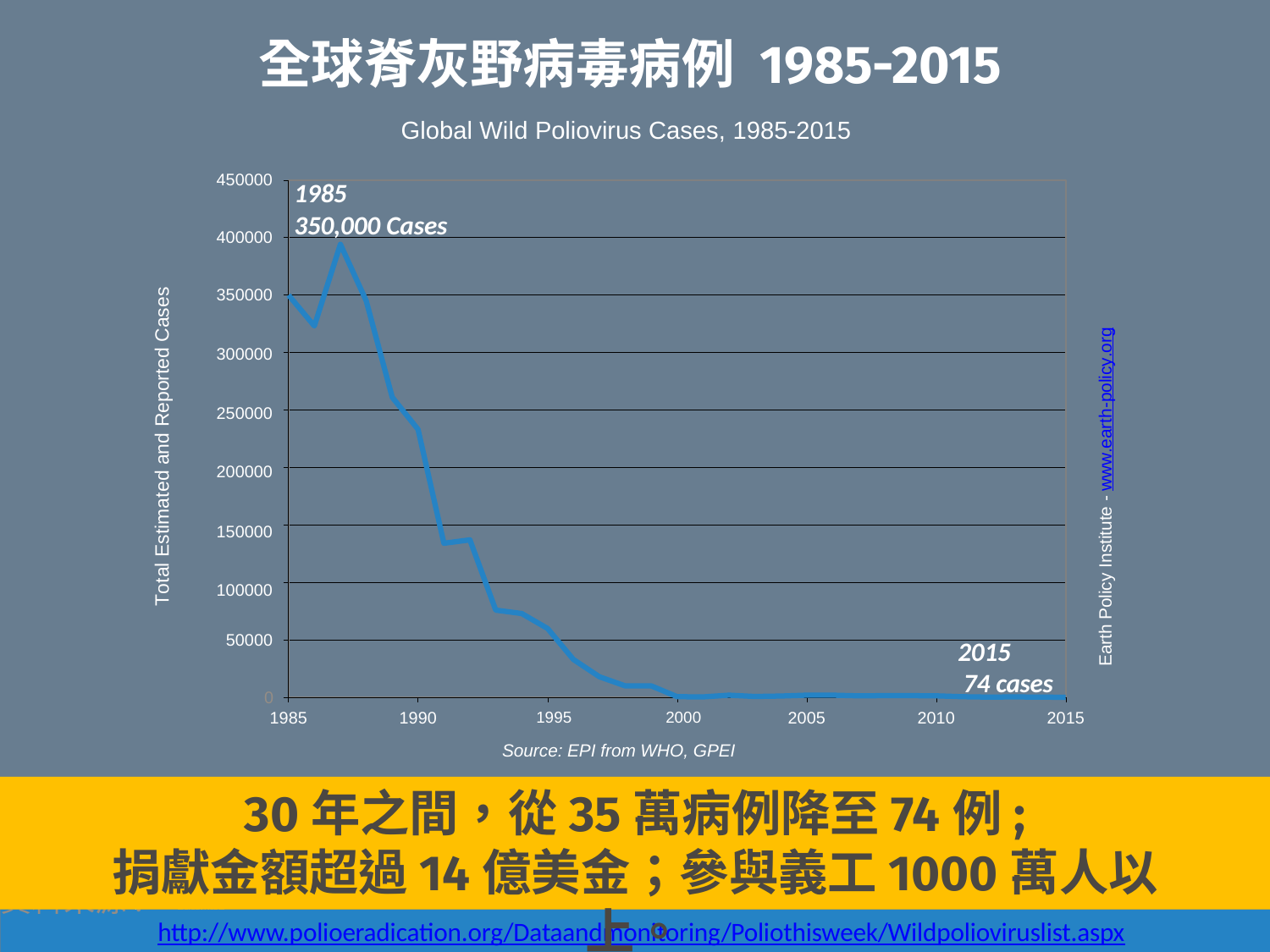

# 全球脊灰野病毒病例 1985-2015
Global Wild Poliovirus Cases, 1985-2015
450000
1985
350,000 Cases

400000

350000

300000

250000

200000

150000

100000
Total Estimated and Reported Cases

Earth Policy Institute - www.earth-policy.org

50000
2015
74 cases

0

1985
1990
1995	2000
Source: EPI from WHO, GPEI
2005
2010
2015

資料來源:

30年之間，從35萬病例降至74例;
捐獻金額超過14億美金；參與義工1000萬人以上。

http://www.polioeradication.org/Dataandmonitoring/Poliothisweek/Wildpolioviruslist.aspx